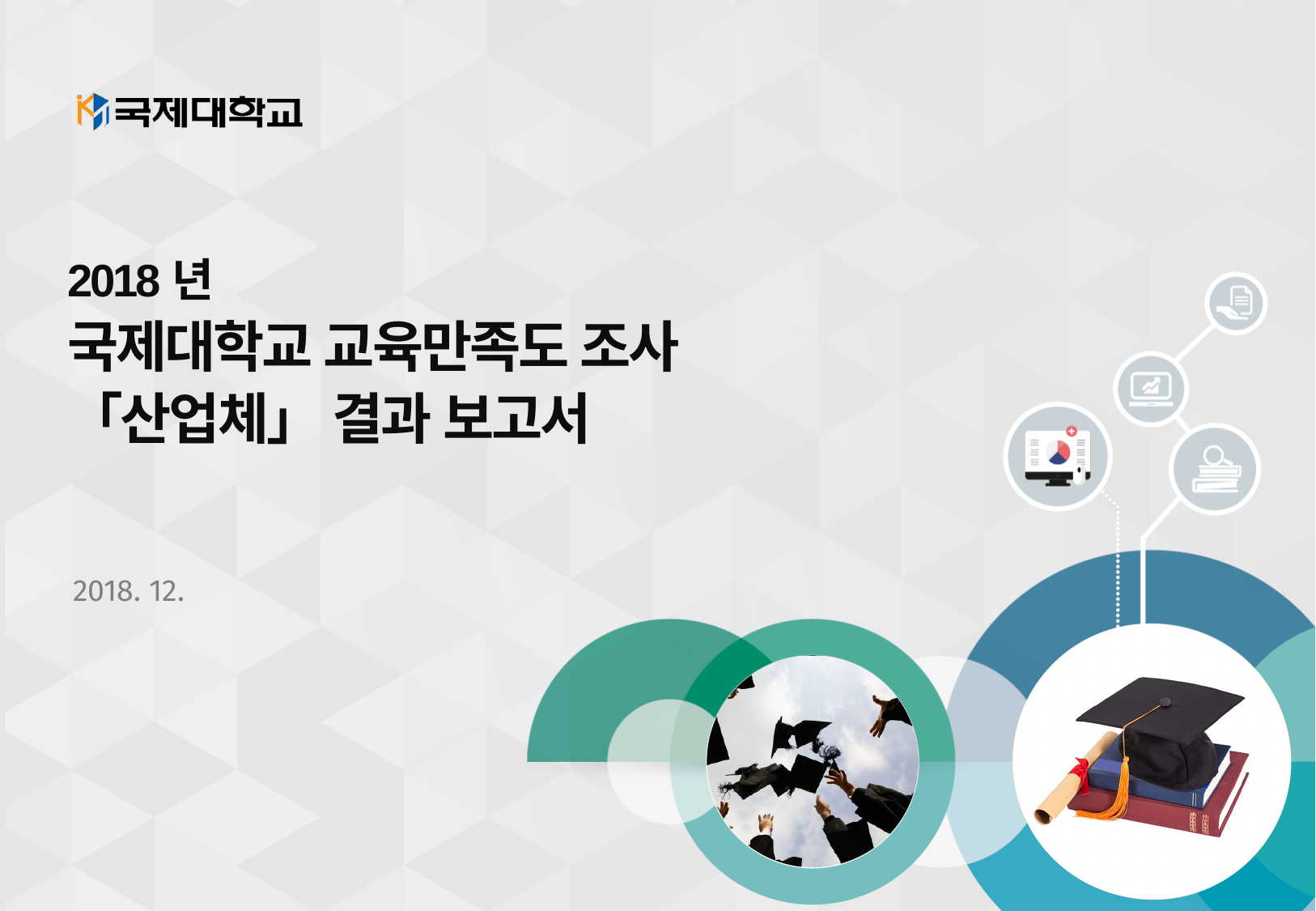

2018년

국제대학교 교육만족도 조사
「산업체」 결과 보고서
 2018. 12.